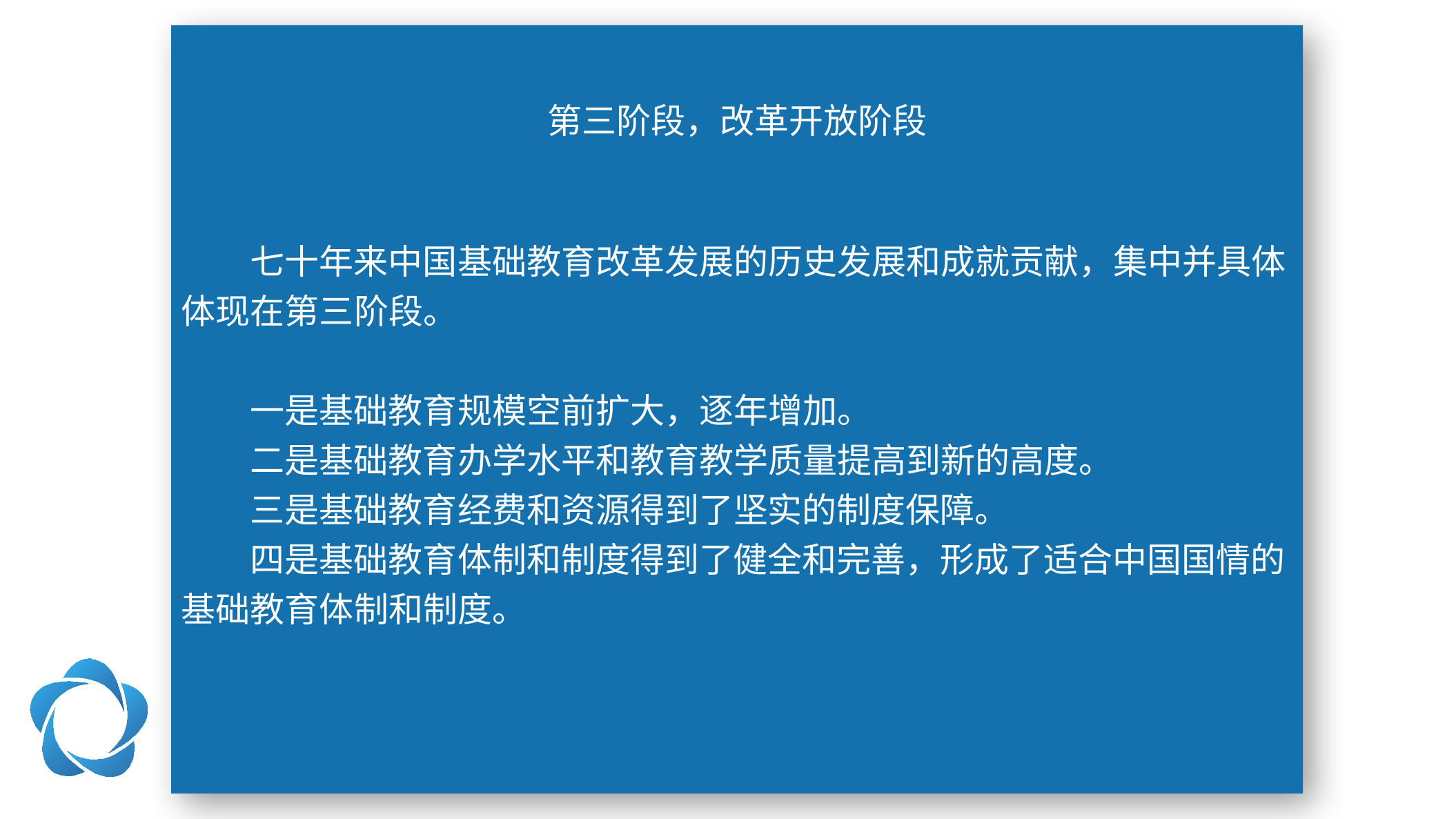

七十年来中国基础教育改革发展的历史发展和成就贡献，集中并具体体现在第三阶段。

一是基础教育规模空前扩大，逐年增加。
二是基础教育办学水平和教育教学质量提高到新的高度。
三是基础教育经费和资源得到了坚实的制度保障。
四是基础教育体制和制度得到了健全和完善，形成了适合中国国情的基础教育体制和制度。

第三阶段，改革开放阶段